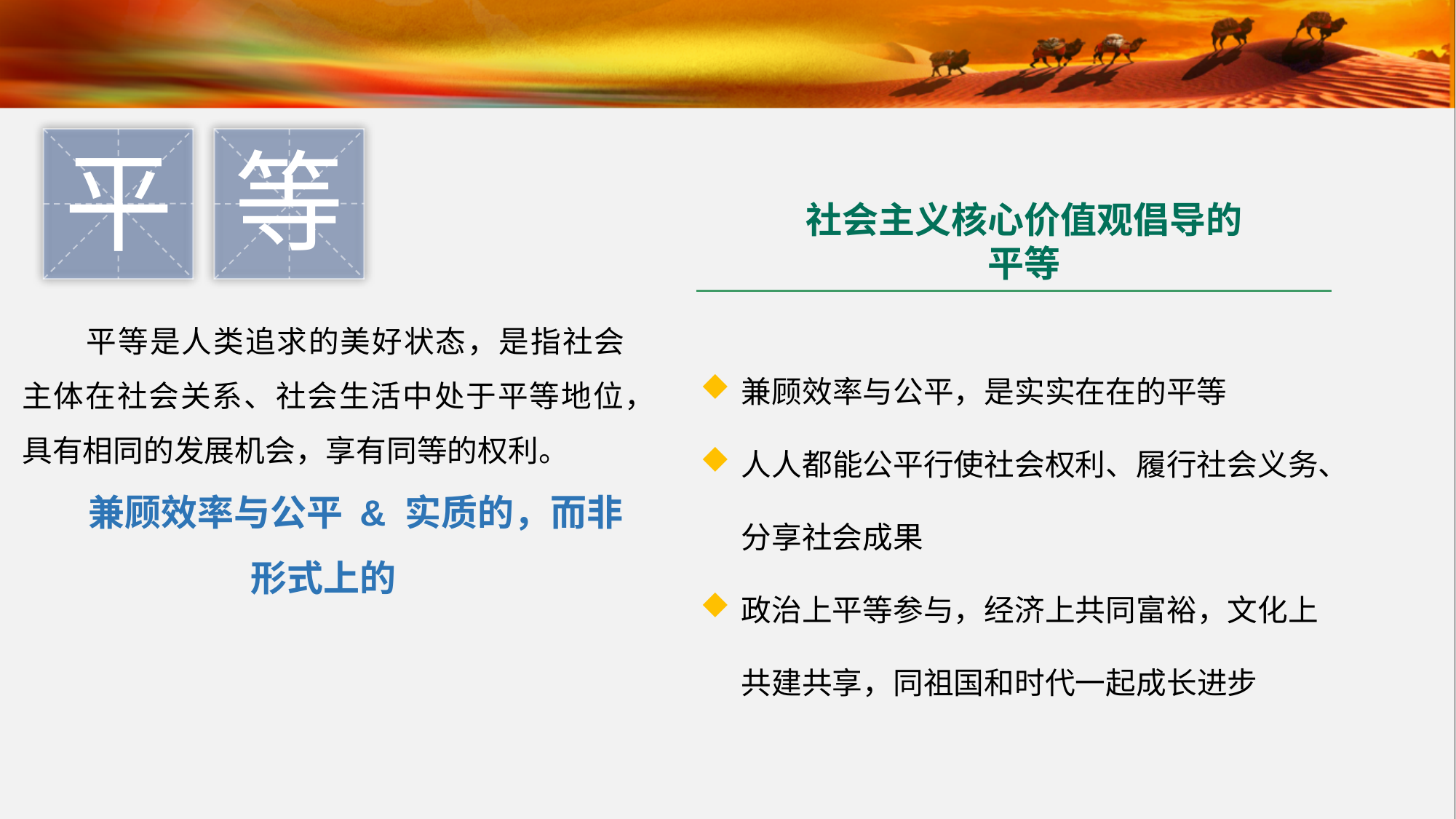

等
平

社会主义核心价值观倡导的平等
兼顾效率与公平，是实实在在的平等
人人都能公平行使社会权利、履行社会义务、分享社会成果
政治上平等参与，经济上共同富裕，文化上共建共享，同祖国和时代一起成长进步
平等是人类追求的美好状态，是指社会主体在社会关系、社会生活中处于平等地位，具有相同的发展机会，享有同等的权利。
兼顾效率与公平 & 实质的，而非形式上的